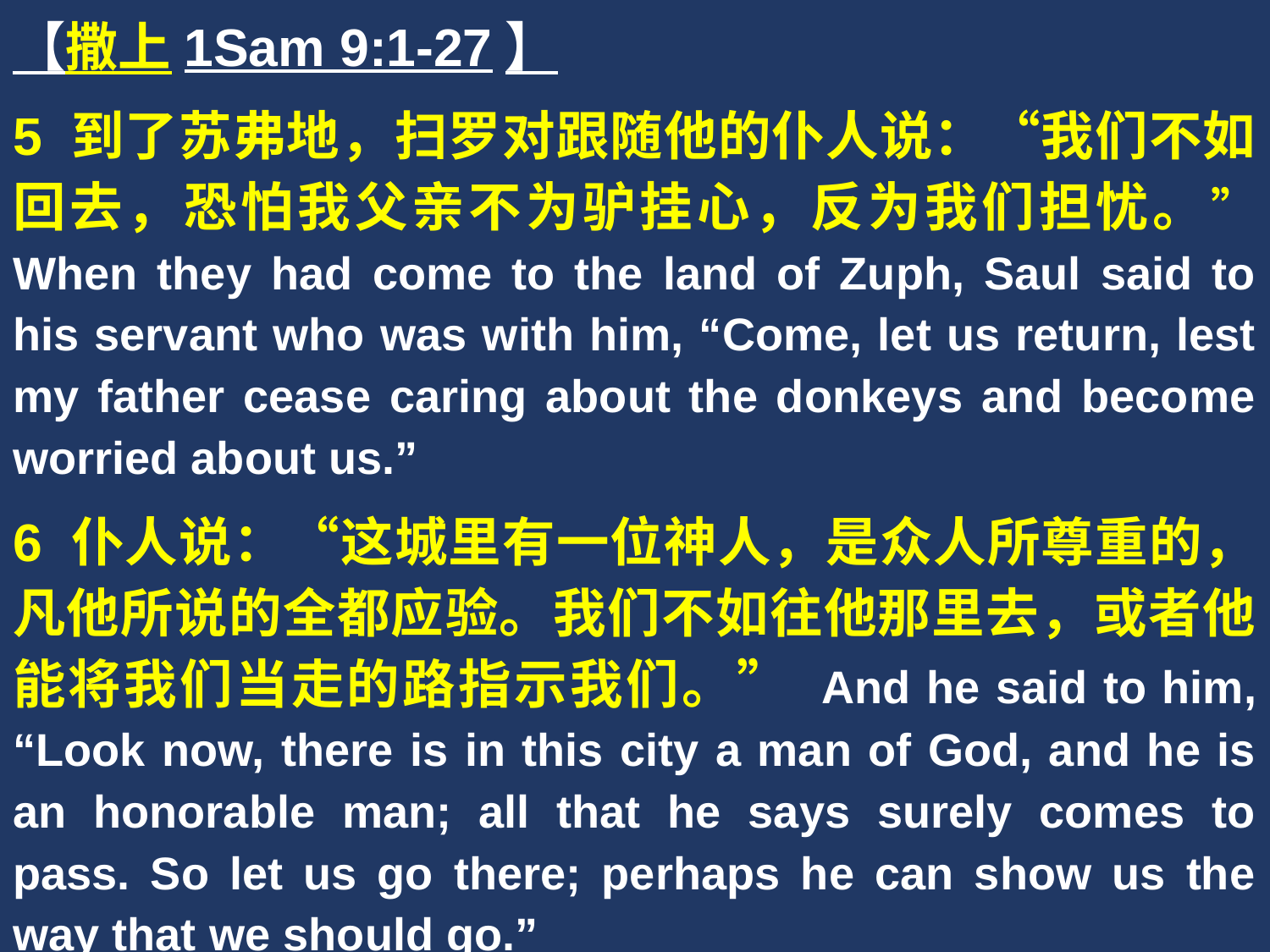

【撒上1Sam 9:1-27】
5 到了苏弗地，扫罗对跟随他的仆人说：“我们不如回去，恐怕我父亲不为驴挂心，反为我们担忧。” When they had come to the land of Zuph, Saul said to his servant who was with him, “Come, let us return, lest my father cease caring about the donkeys and become worried about us.”
6 仆人说：“这城里有一位神人，是众人所尊重的，凡他所说的全都应验。我们不如往他那里去，或者他能将我们当走的路指示我们。” And he said to him, “Look now, there is in this city a man of God, and he is an honorable man; all that he says surely comes to pass. So let us go there; perhaps he can show us the way that we should go.”